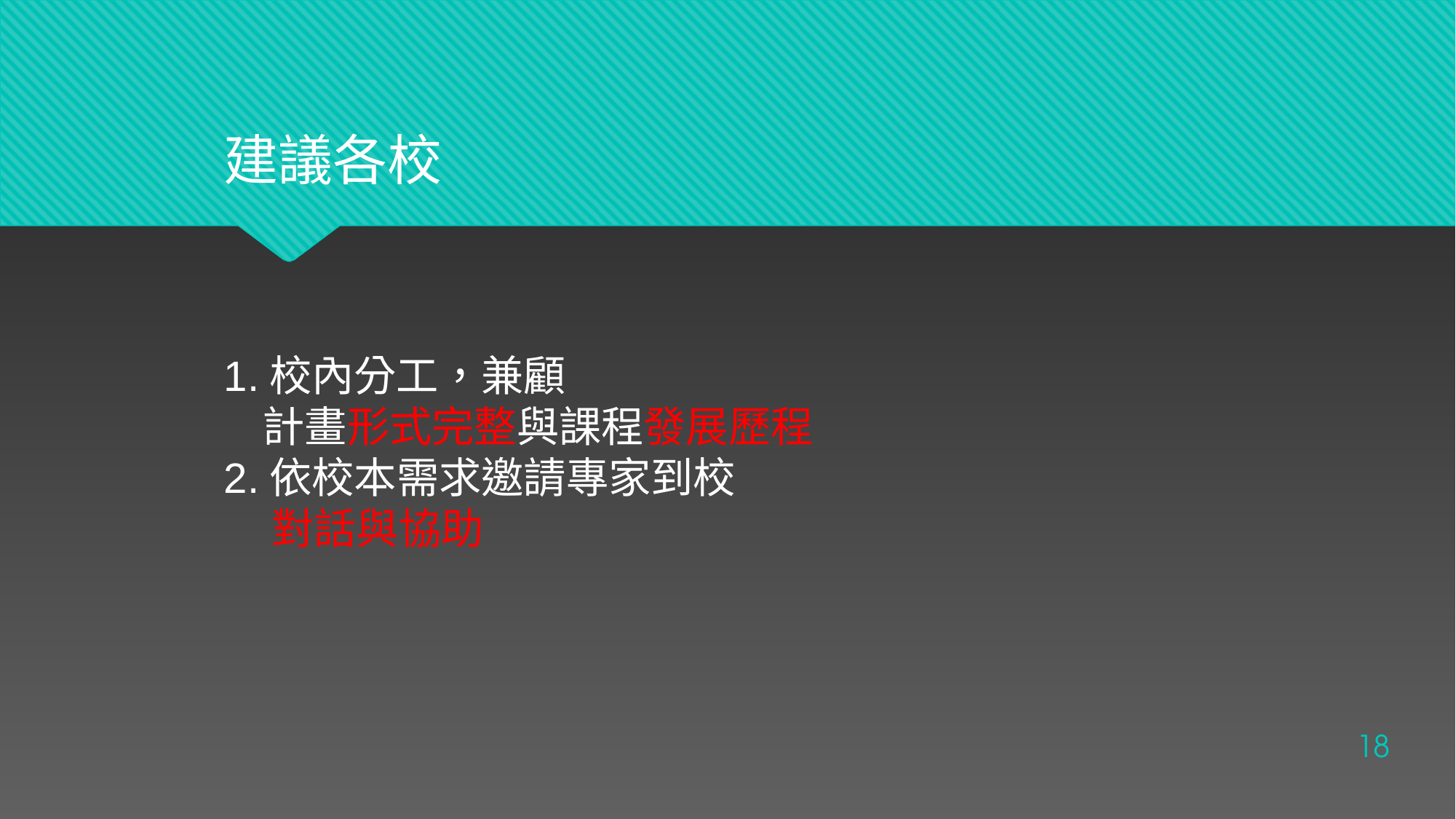

建議各校

1.校內分工，兼顧
   計畫形式完整與課程發展歷程
2.依校本需求邀請專家到校
    對話與協助
18